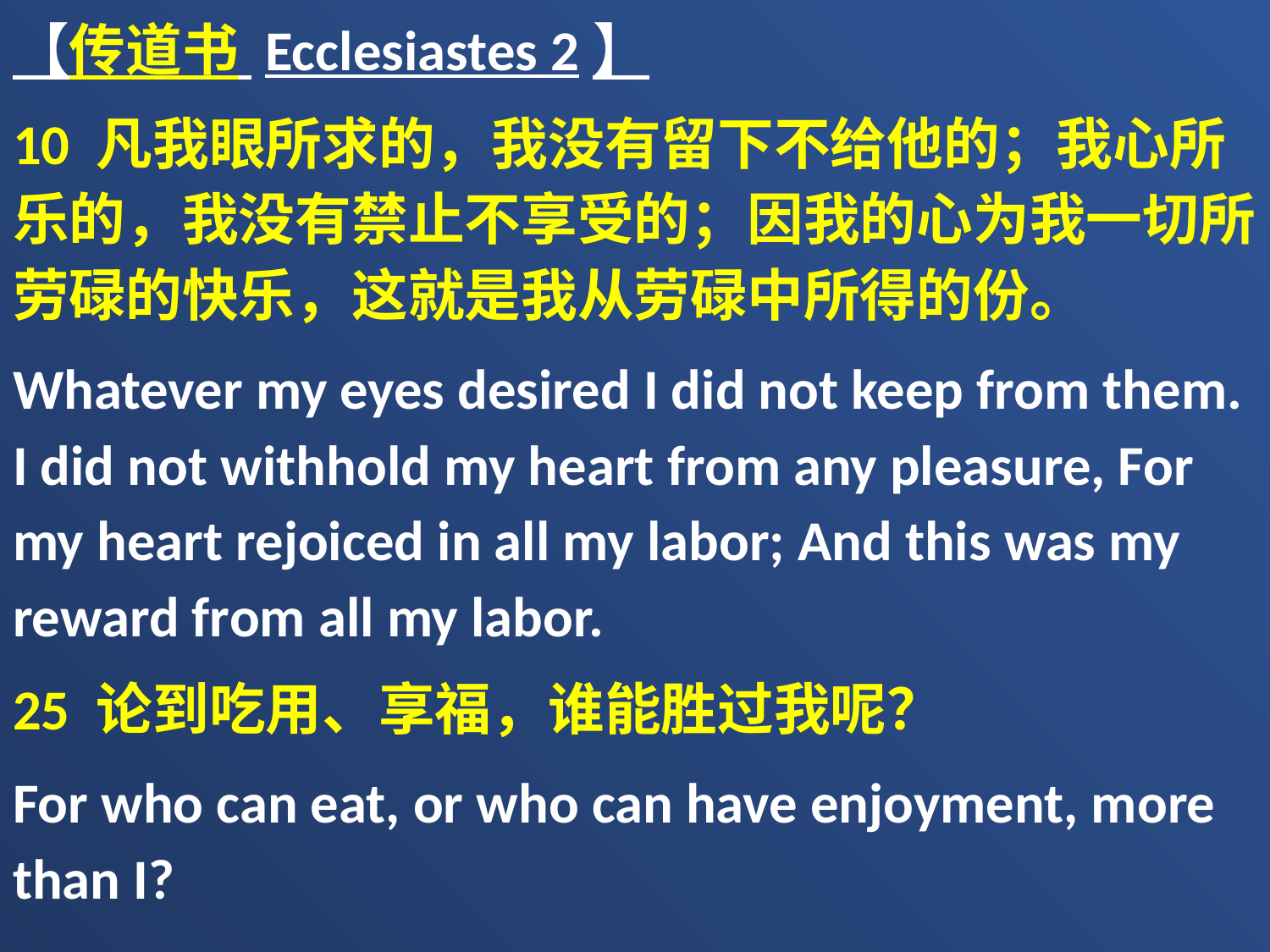

【传道书 Ecclesiastes 2】
10 凡我眼所求的，我没有留下不给他的；我心所乐的，我没有禁止不享受的；因我的心为我一切所劳碌的快乐，这就是我从劳碌中所得的份。
Whatever my eyes desired I did not keep from them. I did not withhold my heart from any pleasure, For my heart rejoiced in all my labor; And this was my reward from all my labor.
25 论到吃用、享福，谁能胜过我呢？
For who can eat, or who can have enjoyment, more than I?